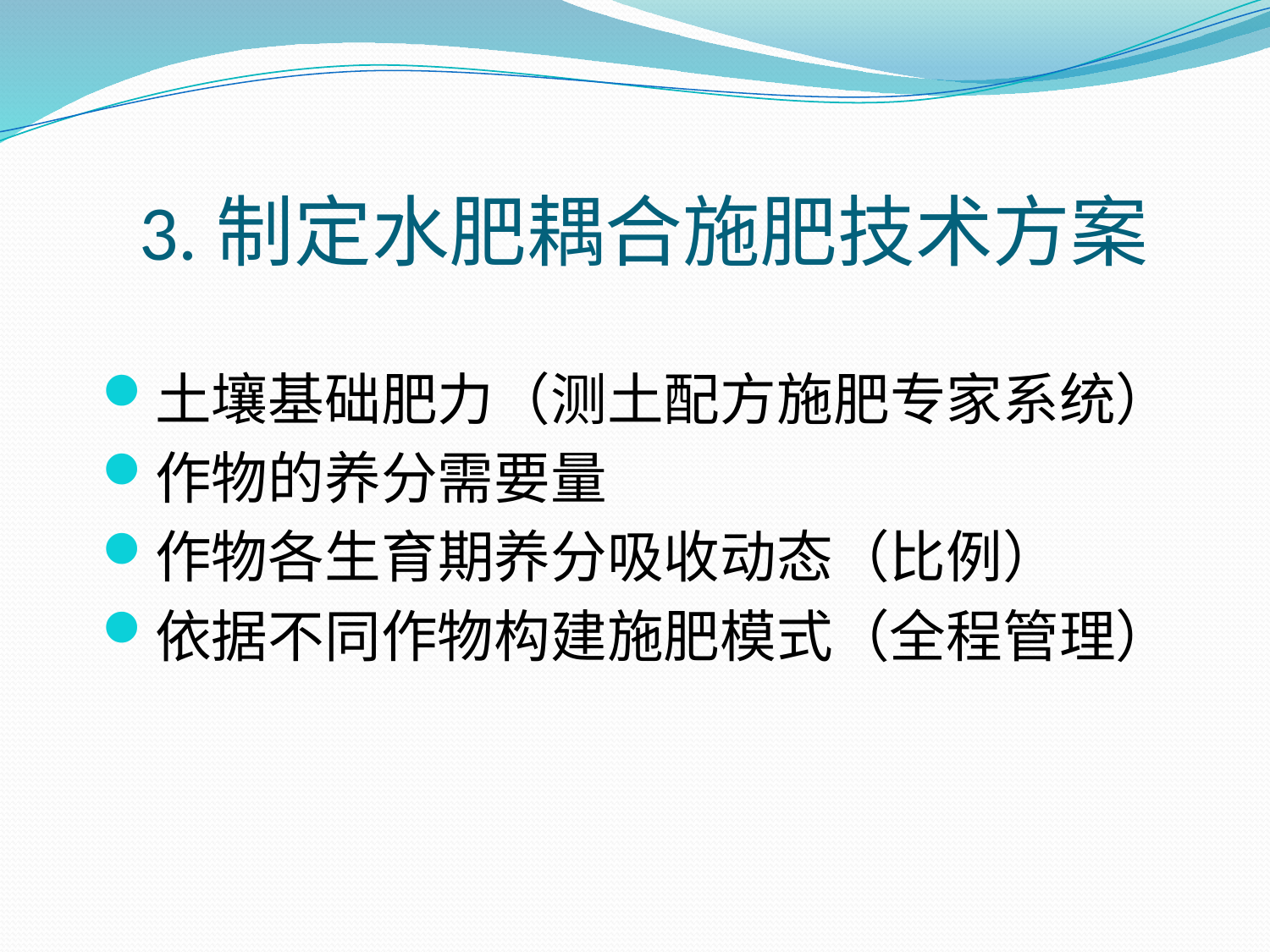

# 3.制定水肥耦合施肥技术方案
土壤基础肥力（测土配方施肥专家系统）
作物的养分需要量
作物各生育期养分吸收动态（比例）
依据不同作物构建施肥模式（全程管理）